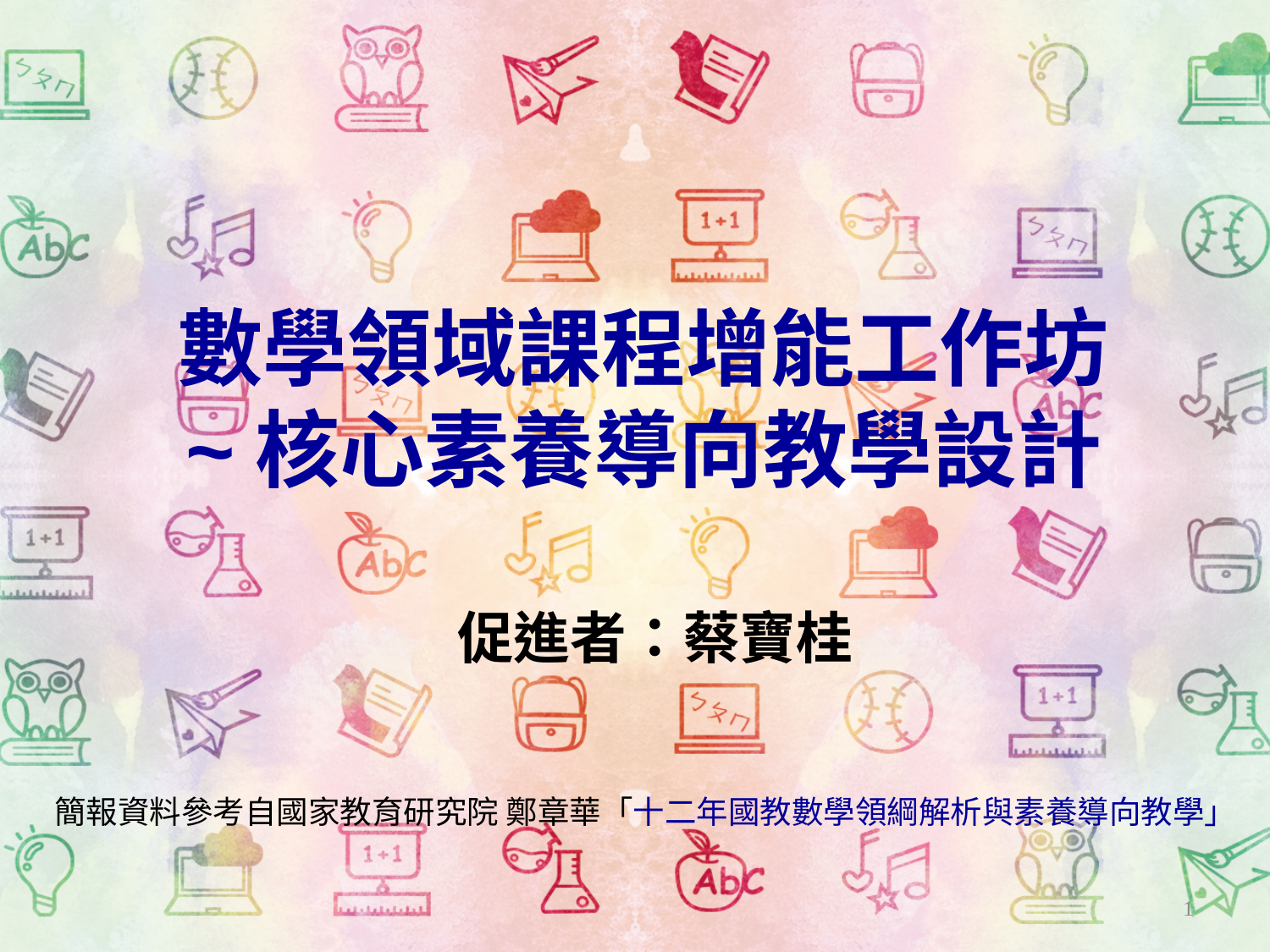

# 數學領域課程增能工作坊 ~核心素養導向教學設計
促進者：蔡寶桂
簡報資料參考自國家教育研究院 鄭章華「十二年國教數學領綱解析與素養導向教學」
1